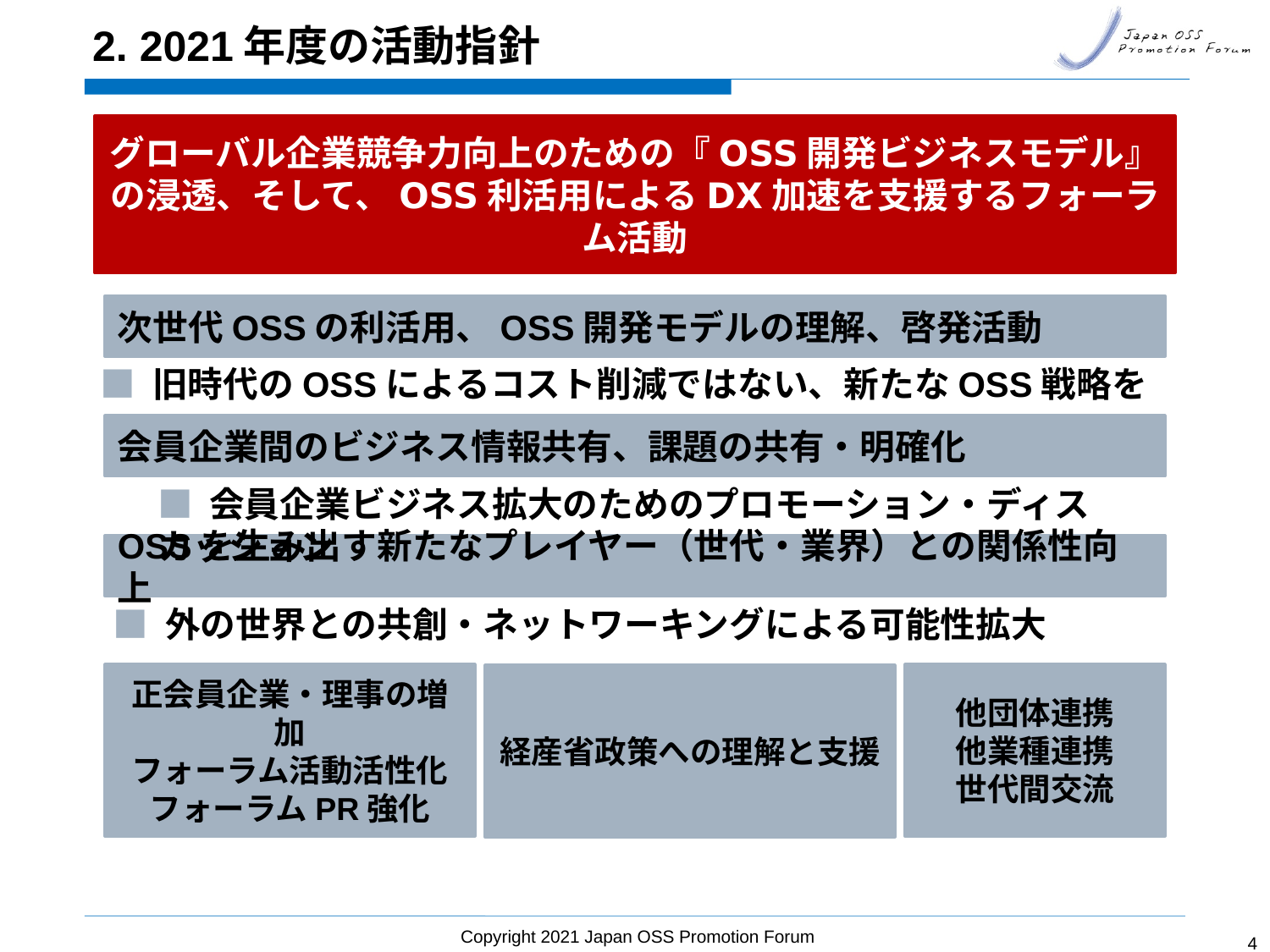

# 2. 2021年度の活動指針
グローバル企業競争力向上のための『OSS開発ビジネスモデル』の浸透、そして、OSS利活用によるDX加速を支援するフォーラム活動
次世代OSSの利活用、OSS開発モデルの理解、啓発活動
■ 旧時代のOSSによるコスト削減ではない、新たなOSS戦略を
会員企業間のビジネス情報共有、課題の共有・明確化
■ 会員企業ビジネス拡大のためのプロモーション・ディスカッション
OSSを生み出す新たなプレイヤー（世代・業界）との関係性向上
■ 外の世界との共創・ネットワーキングによる可能性拡大
正会員企業・理事の増加
フォーラム活動活性化
フォーラムPR強化
他団体連携
他業種連携
世代間交流
経産省政策への理解と支援
Copyright 2021 Japan OSS Promotion Forum
4